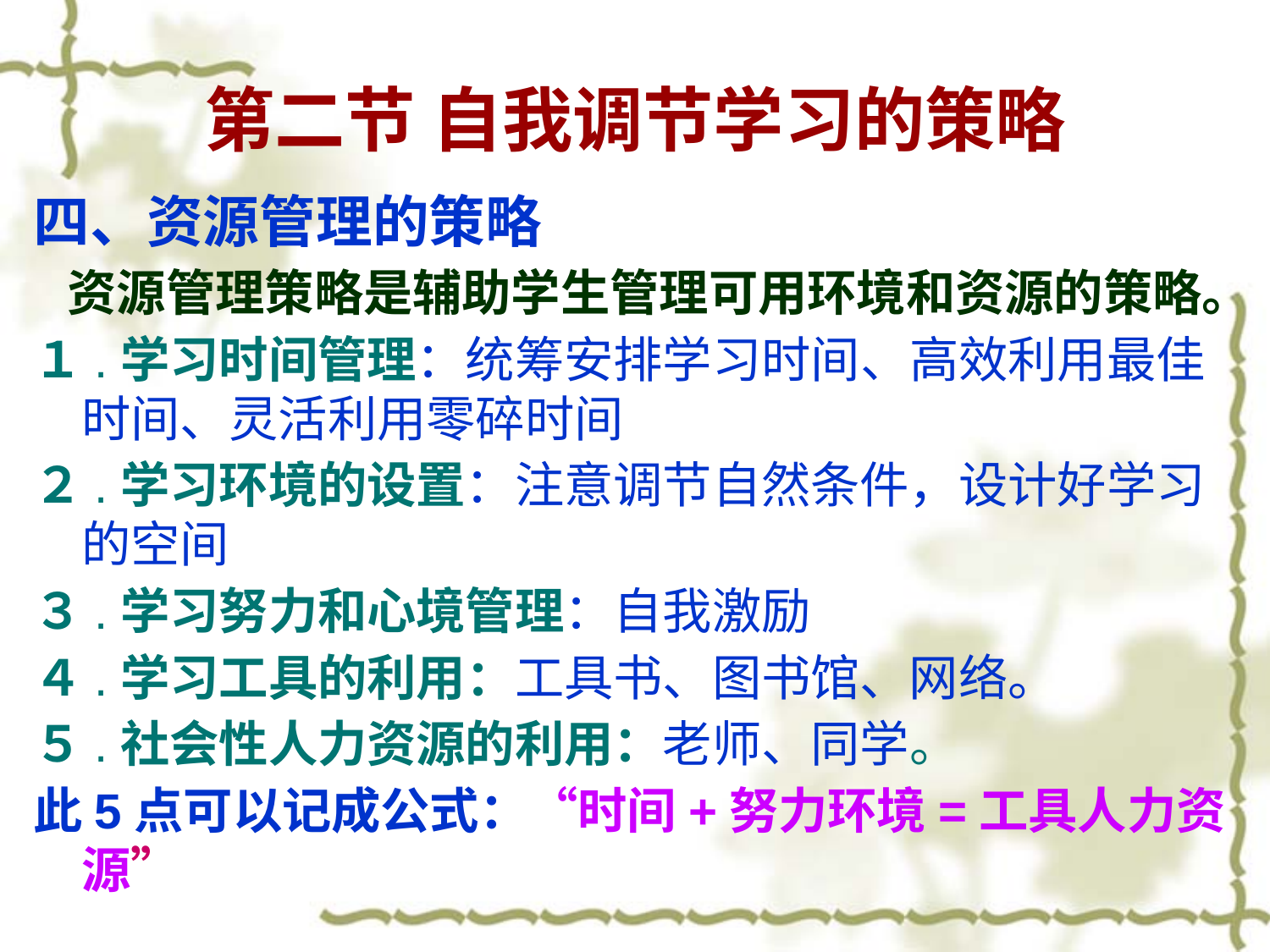

# 第二节 自我调节学习的策略
四、资源管理的策略
  资源管理策略是辅助学生管理可用环境和资源的策略。
１.学习时间管理：统筹安排学习时间、高效利用最佳时间、灵活利用零碎时间
２.学习环境的设置：注意调节自然条件，设计好学习的空间
３.学习努力和心境管理：自我激励
４.学习工具的利用：工具书、图书馆、网络。
５.社会性人力资源的利用：老师、同学。
此5点可以记成公式：“时间+努力环境=工具人力资源”